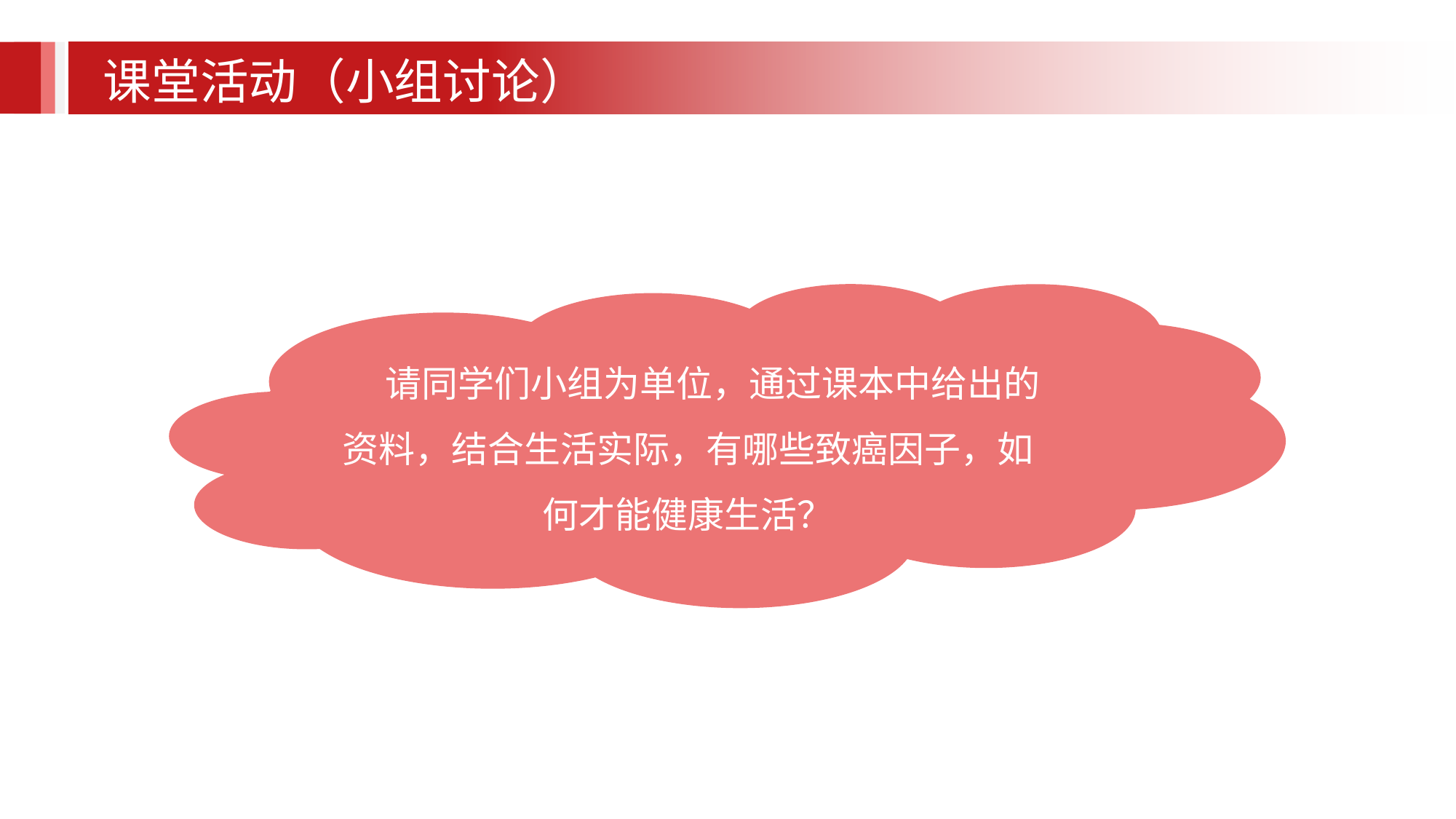

课堂活动（小组讨论）
     请同学们小组为单位，通过课本中给出的资料，结合生活实际，有哪些致癌因子，如何才能健康生活？